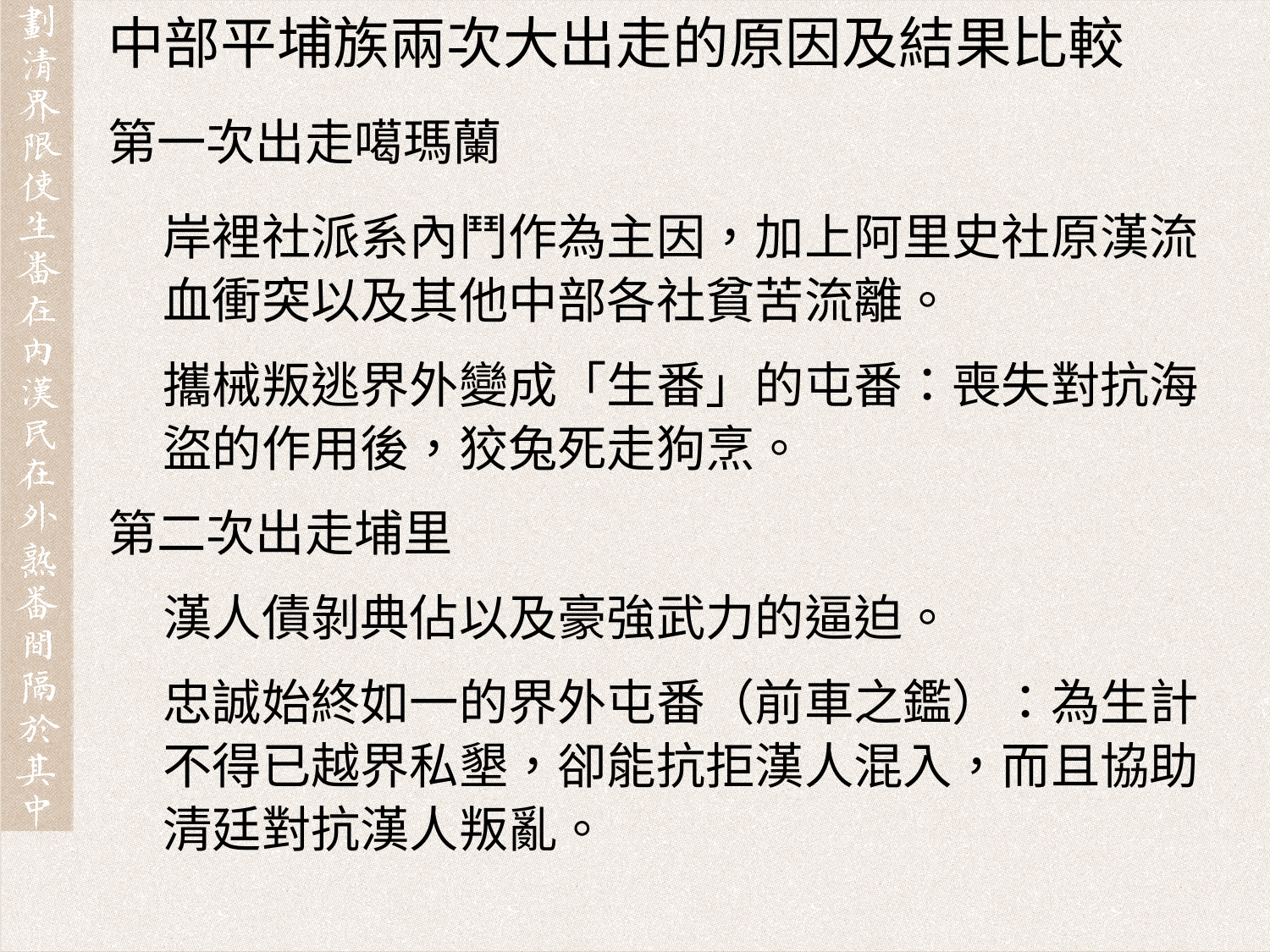

中部平埔族兩次大出走的原因及結果比較
第一次出走噶瑪蘭
岸裡社派系內鬥作為主因，加上阿里史社原漢流血衝突以及其他中部各社貧苦流離。
攜械叛逃界外變成「生番」的屯番：喪失對抗海盜的作用後，狡兔死走狗烹。
第二次出走埔里
漢人債剝典佔以及豪強武力的逼迫。
忠誠始終如一的界外屯番（前車之鑑）：為生計不得已越界私墾，卻能抗拒漢人混入，而且協助清廷對抗漢人叛亂。